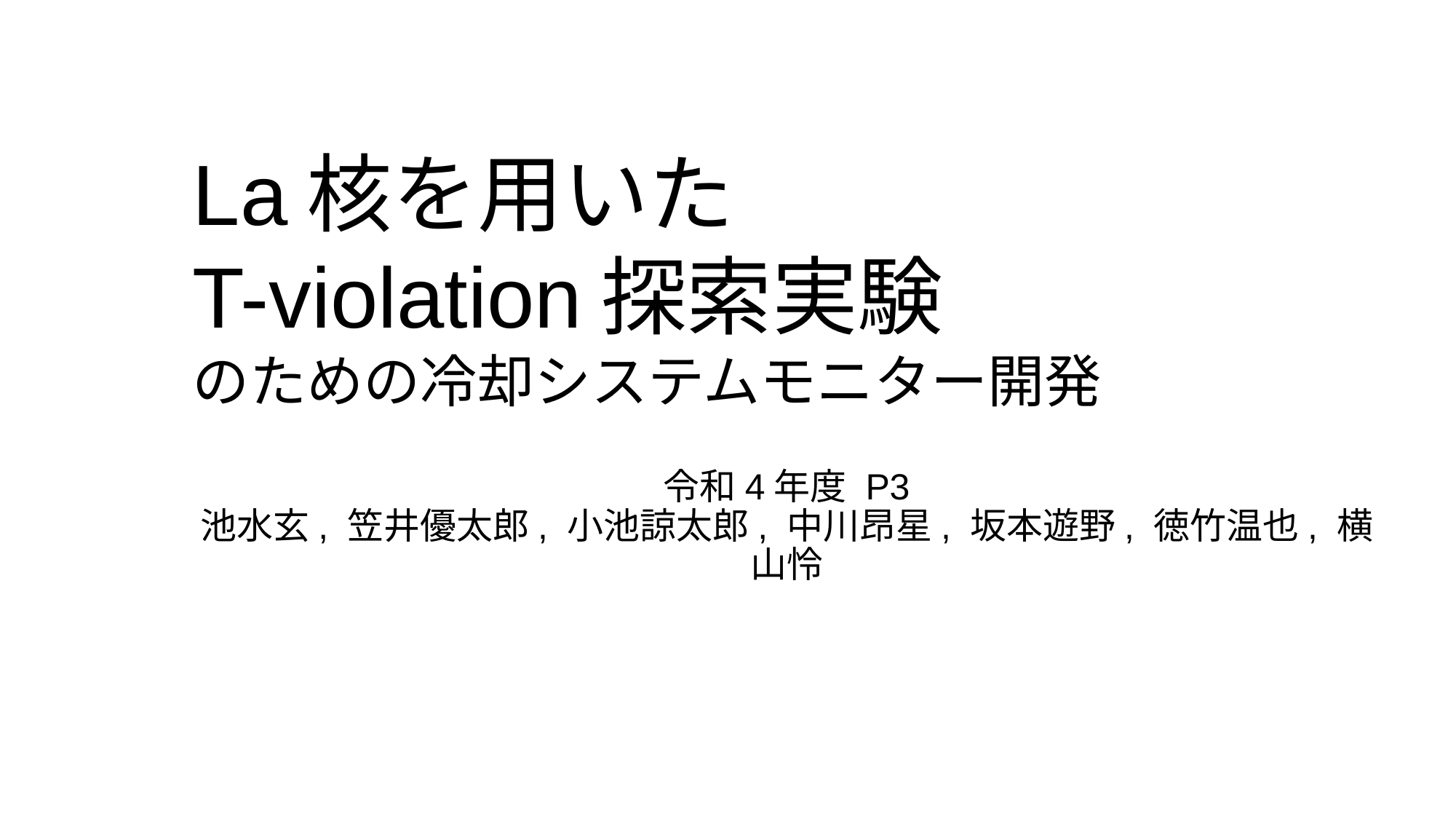

# La核を用いた T-violation探索実験 のための冷却システムモニター開発
令和4年度 P3
池水玄, 笠井優太郎, 小池諒太郎, 中川昂星, 坂本遊野, 徳竹温也, 横山怜